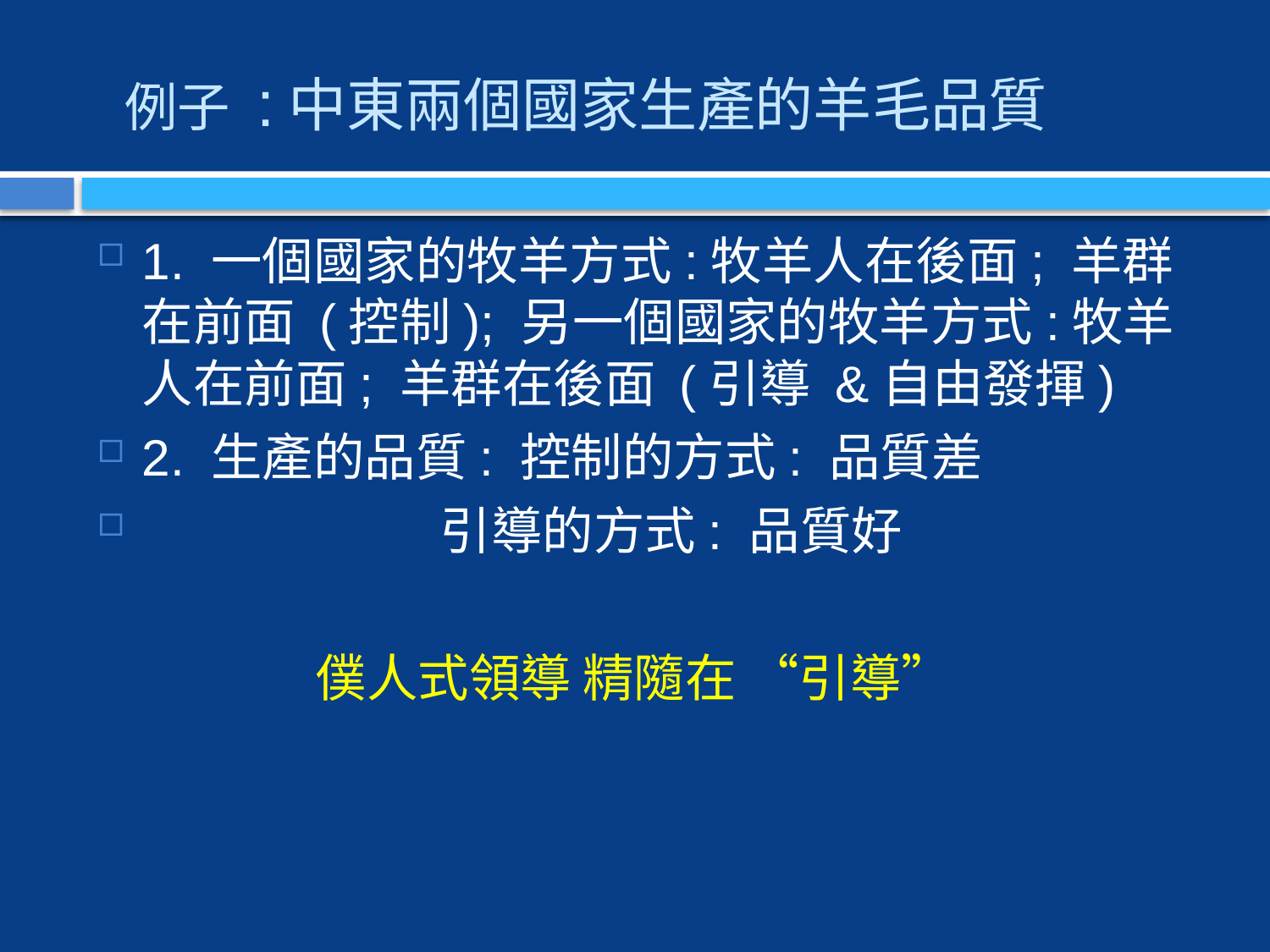

# 例子 :中東兩個國家生產的羊毛品質
1. 一個國家的牧羊方式:牧羊人在後面; 羊群在前面 (控制); 另一個國家的牧羊方式:牧羊人在前面; 羊群在後面 (引導 &自由發揮)
2. 生產的品質: 控制的方式: 品質差
                         引導的方式: 品質好

                  僕人式領導 精隨在 “引導”